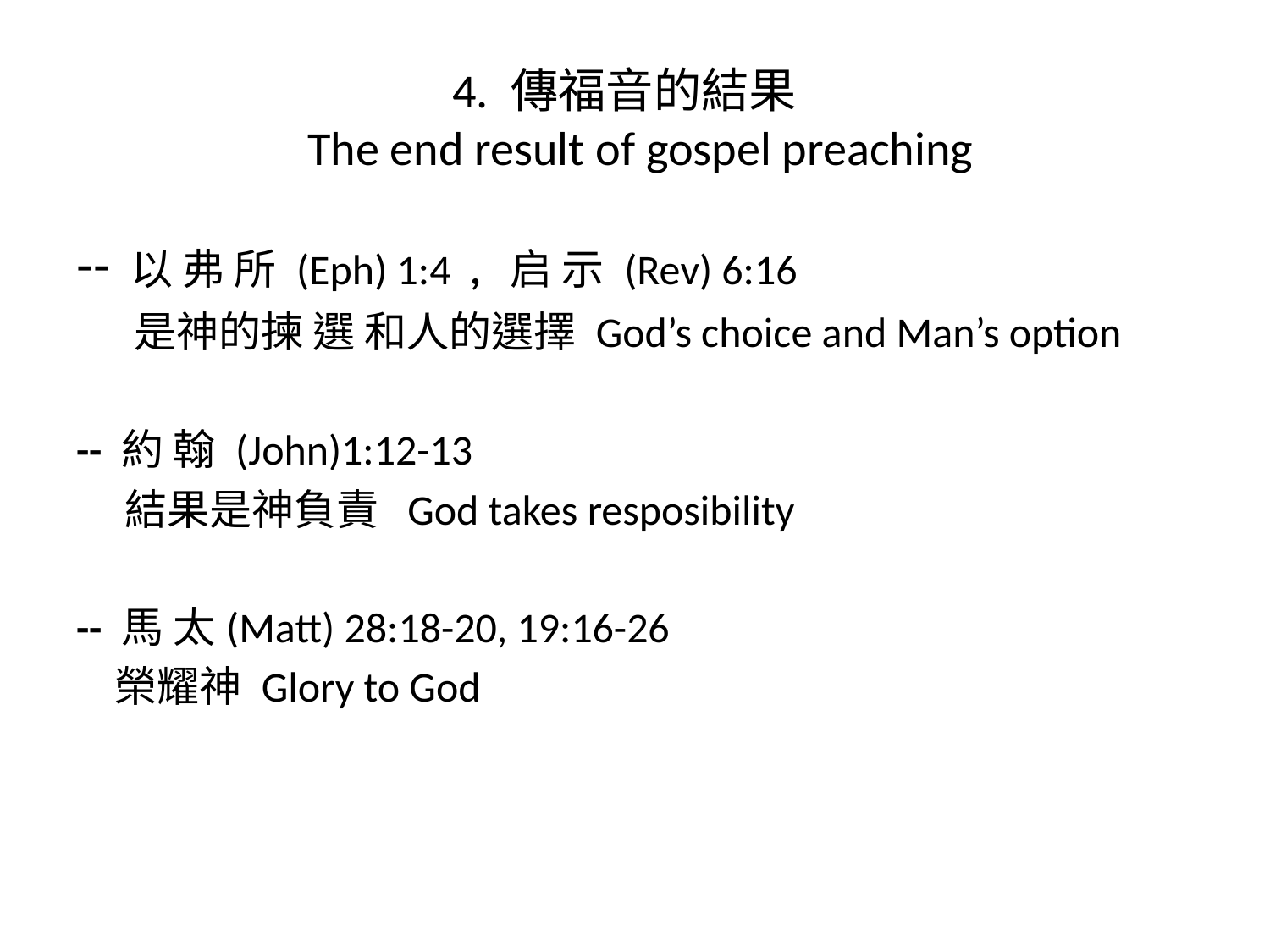

# 4. 傳福音的結果 The end result of gospel preaching
-- 以 弗 所 (Eph) 1:4  ,  启 示 (Rev) 6:16
     是神的揀 選 和人的選擇 God’s choice and Man’s option

-- 約 翰 (John)1:12-13
    結果是神負責  God takes resposibility

-- 馬 太(Matt) 28:18-20, 19:16-26
   榮耀神 Glory to God